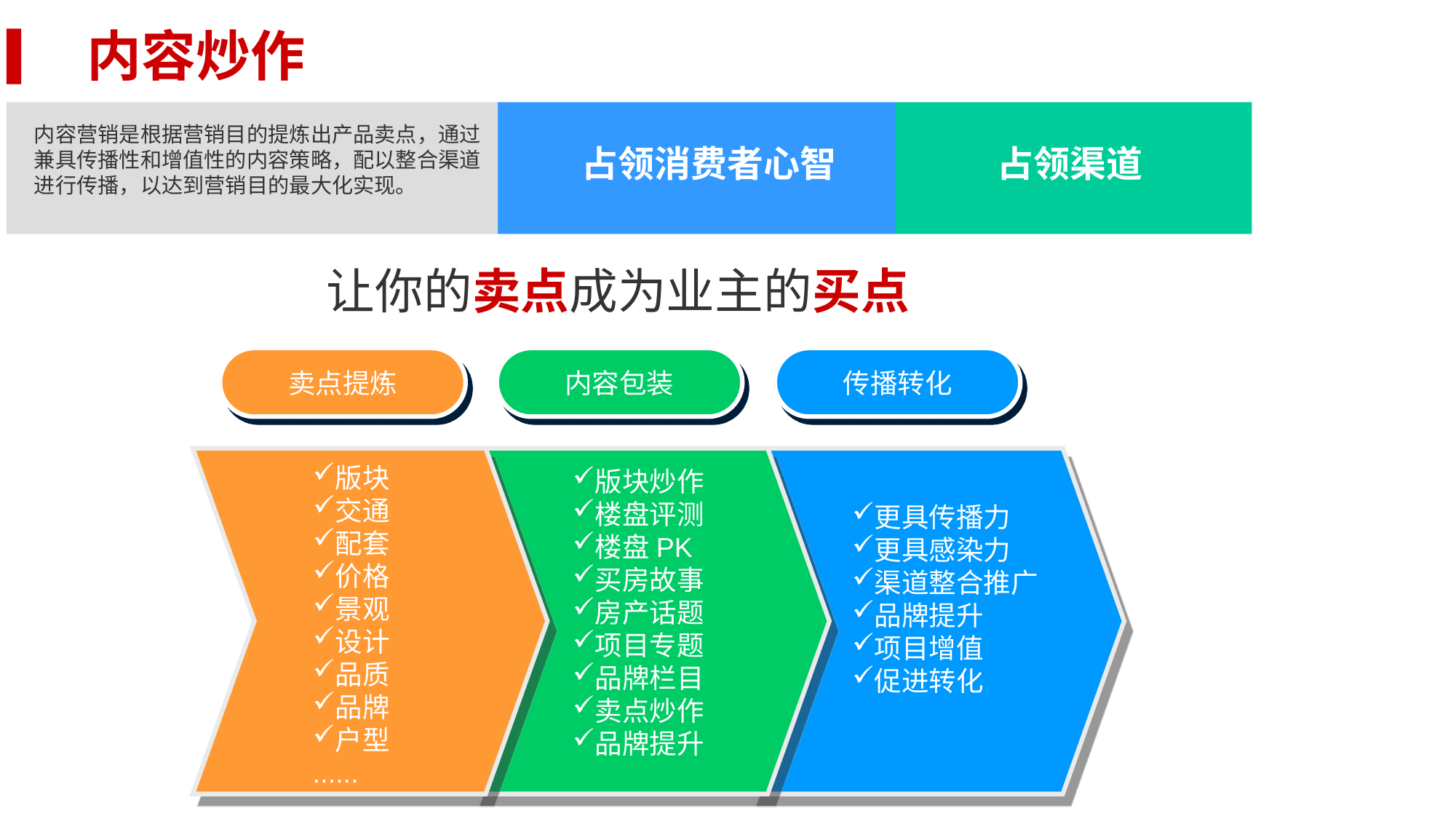

内容炒作

内容营销是根据营销目的提炼出产品卖点，通过兼具传播性和增值性的内容策略，配以整合渠道进行传播，以达到营销目的最大化实现。
占领消费者心智
占领渠道
让你的卖点成为业主的买点
卖点提炼
内容包装
传播转化

版块
交通
配套
价格
景观
设计
品质
品牌
户型
......
版块炒作
楼盘评测
楼盘PK
买房故事
房产话题
项目专题
品牌栏目
卖点炒作
品牌提升
更具传播力
更具感染力
渠道整合推广
品牌提升
项目增值
促进转化